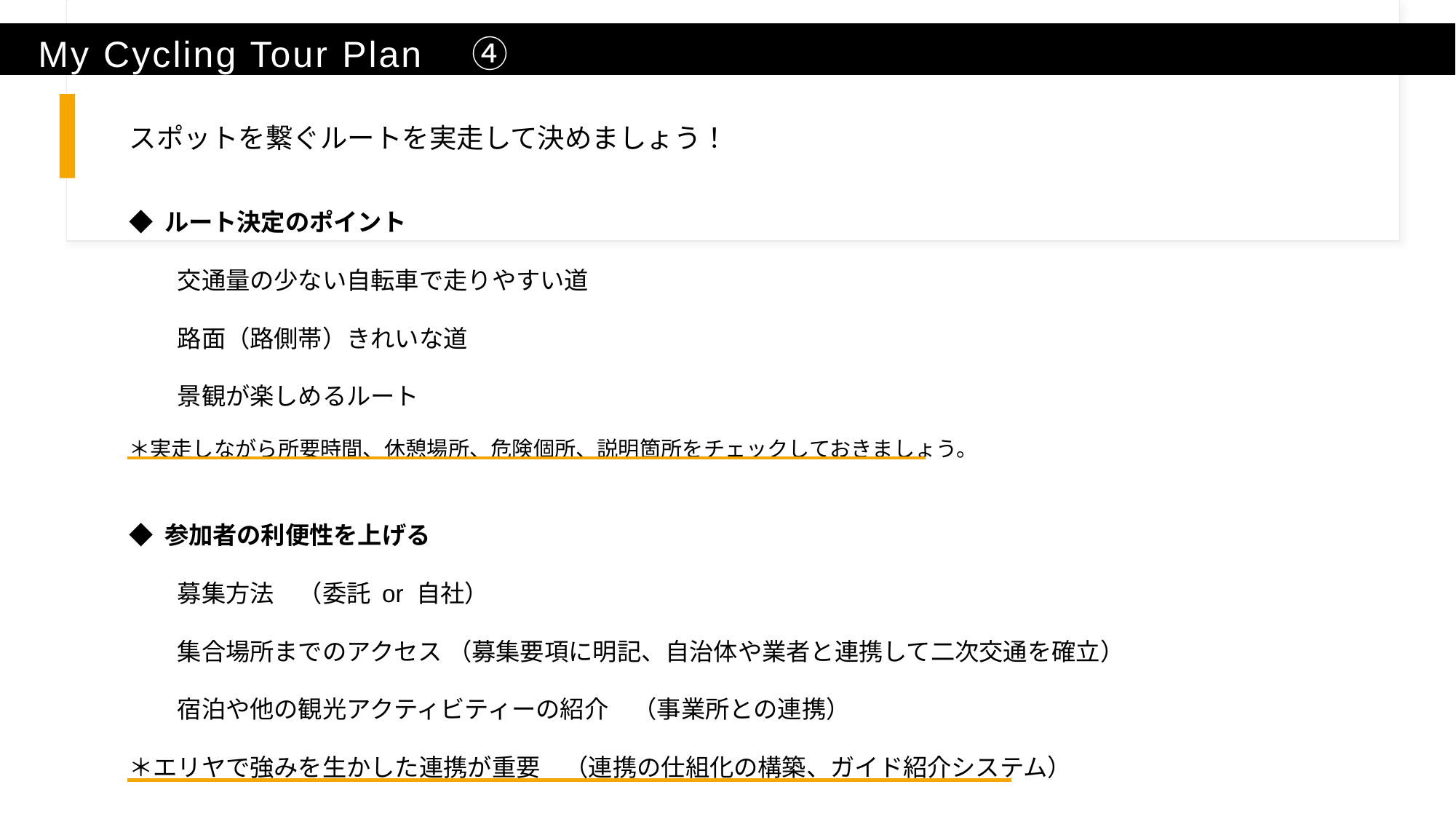

# My Cycling Tour Plan　④
スポットを繋ぐルートを実走して決めましょう！
◆ ルート決定のポイント
　　交通量の少ない自転車で走りやすい道
　　路面（路側帯）きれいな道
　　景観が楽しめるルート
＊実走しながら所要時間、休憩場所、危険個所、説明箇所をチェックしておきましょう。

◆ 参加者の利便性を上げる
　　募集方法　（委託 or 自社）
　　集合場所までのアクセス （募集要項に明記、自治体や業者と連携して二次交通を確立）
　　宿泊や他の観光アクティビティーの紹介　（事業所との連携）
＊エリヤで強みを生かした連携が重要　（連携の仕組化の構築、ガイド紹介システム）